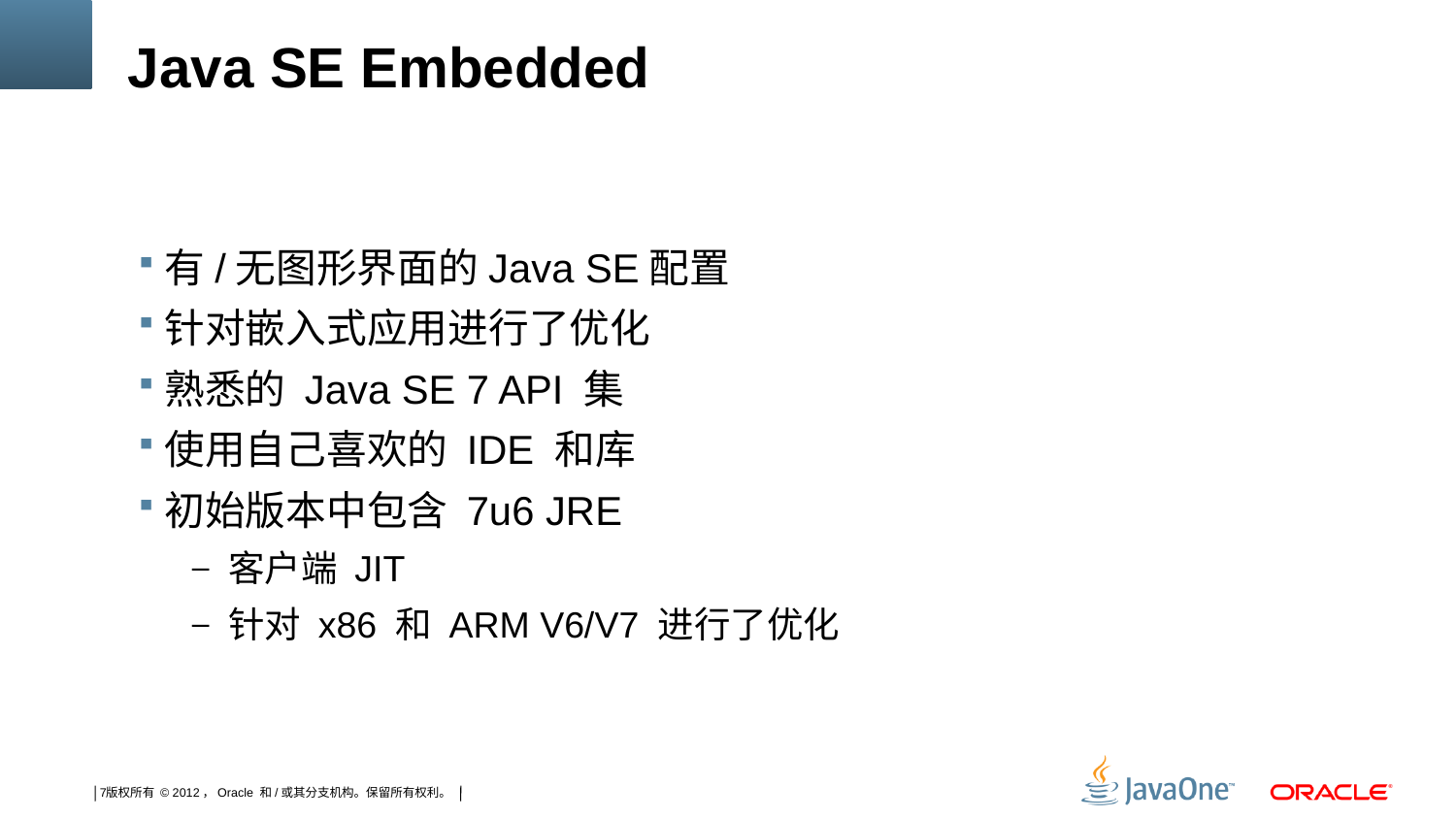

# Java SE Embedded

有/无图形界面的Java SE配置
针对嵌入式应用进行了优化
熟悉的 Java SE 7 API 集
使用自己喜欢的 IDE 和库
初始版本中包含 7u6 JRE
客户端 JIT
针对 x86 和 ARM V6/V7 进行了优化